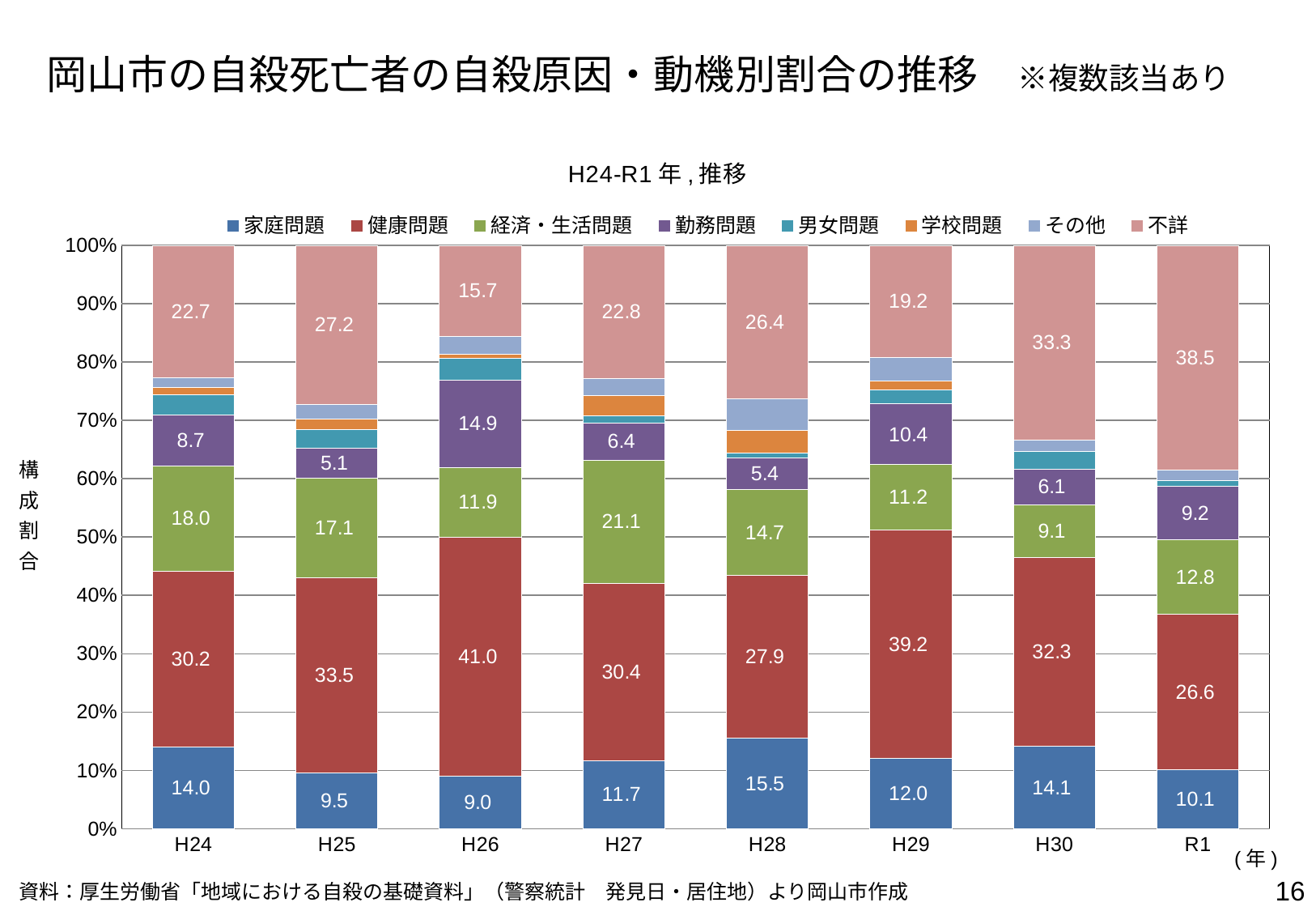

岡山市の自殺死亡者の自殺原因・動機別割合の推移　※複数該当あり

### Chart: H24-R1年,推移

| Category | 家庭問題 | 健康問題 | 経済・生活問題 | 勤務問題 | 男女問題 | 学校問題 | その他 | 不詳 |
|---|---|---|---|---|---|---|---|---|
| H24 | 13.953488372093023 | 30.23255813953488 | 18.023255813953487 | 8.720930232558139 | 3.488372093023256 | 1.1627906976744187 | 1.744186046511628 | 22.674418604651162 |
| H25 | 9.49367088607595 | 33.54430379746836 | 17.088607594936708 | 5.063291139240507 | 3.1645569620253164 | 1.89873417721519 | 2.5316455696202533 | 27.21518987341772 |
| H26 | 8.955223880597014 | 41.04477611940299 | 11.940298507462686 | 14.925373134328357 | 3.731343283582089 | 0.7462686567164178 | 2.9850746268656714 | 15.671641791044777 |
| H27 | 11.695906432748536 | 30.409356725146196 | 21.052631578947366 | 6.432748538011696 | 1.1695906432748537 | 3.508771929824561 | 2.923976608187134 | 22.807017543859647 |
| H28 | 15.503875968992247 | 27.906976744186046 | 14.728682170542637 | 5.426356589147287 | 0.7751937984496124 | 3.875968992248062 | 5.426356589147287 | 26.356589147286826 |
| H29 | 12.0 | 39.2 | 11.200000000000001 | 10.4 | 2.4 | 1.6 | 4.0 | 19.2 |
| H30 | 14.14141414141414 | 32.323232323232325 | 9.090909090909092 | 6.0606060606060606 | 3.0303030303030303 | 0.0 | 2.0202020202020203 | 33.33333333333333 |
| R1 | 10.091743119266056 | 26.605504587155966 | 12.844036697247708 | 9.174311926605505 | 0.9174311926605505 | 0.0 | 1.834862385321101 | 38.53211009174312 |
(年)
16
資料：厚生労働省「地域における自殺の基礎資料」（警察統計　発見日・居住地）より岡山市作成